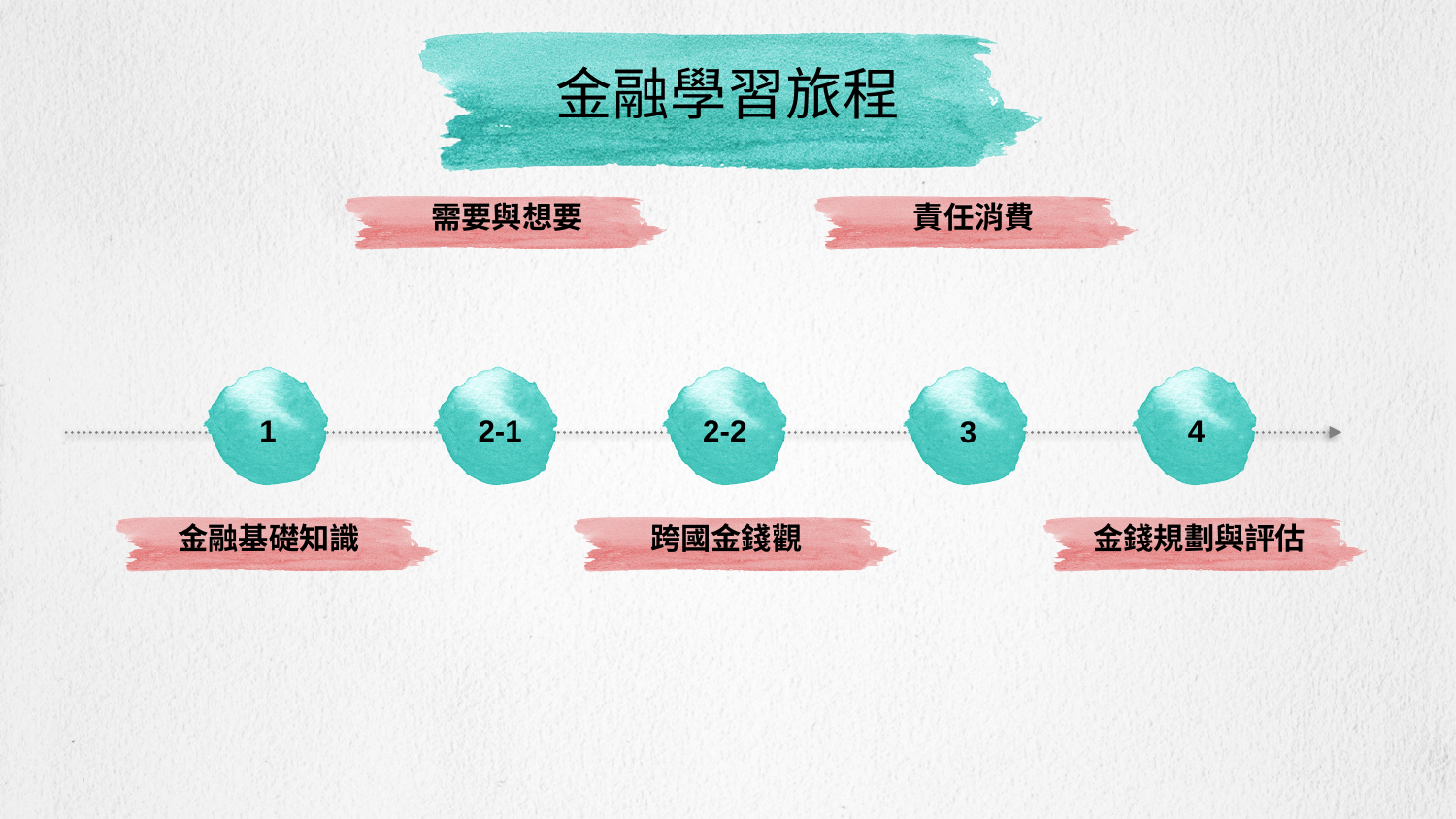

# 金融學習旅程
需要與想要
責任消費

1
2-1
2-2
4
3
金融基礎知識
跨國金錢觀
金錢規劃與評估